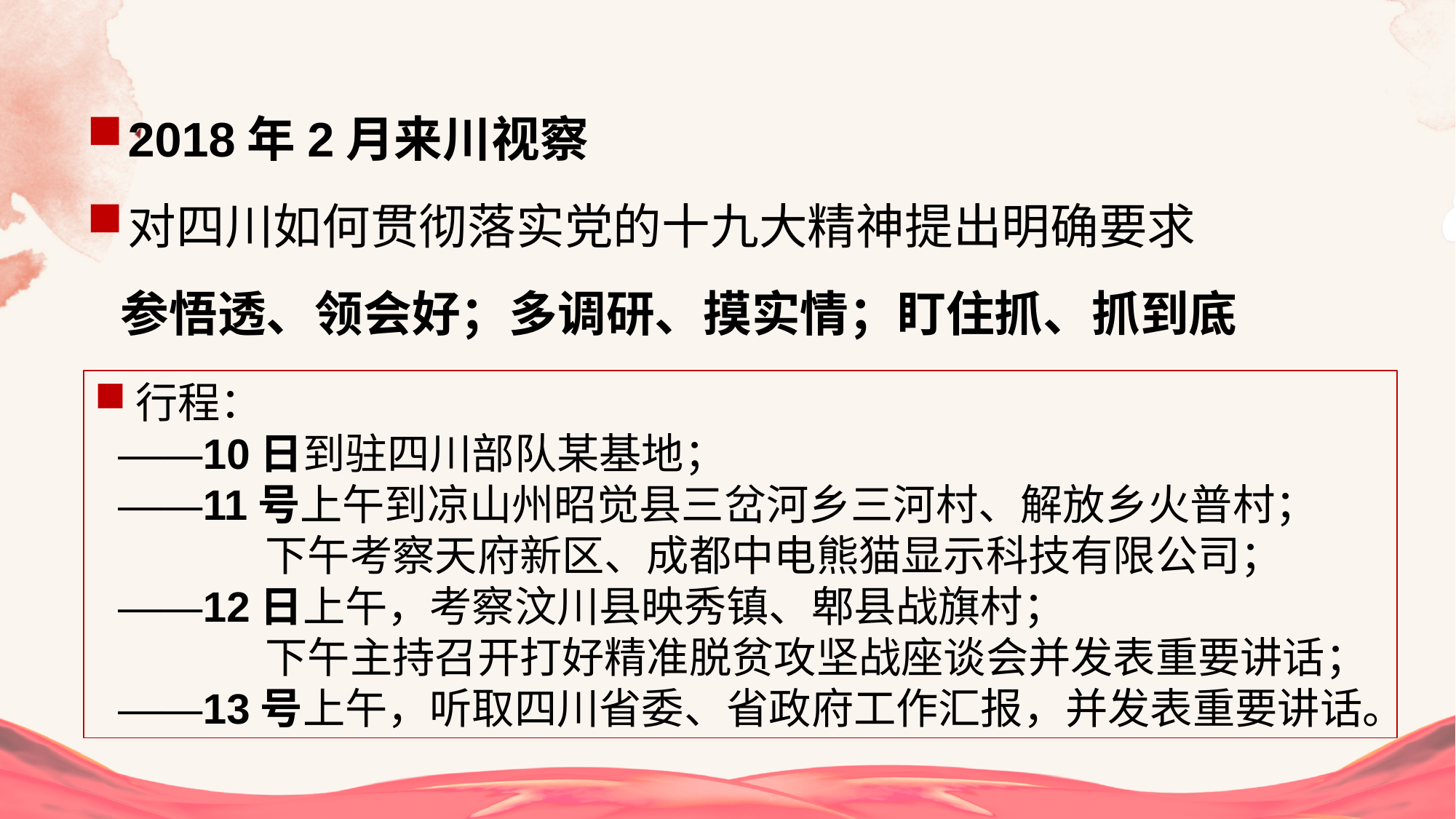

2018年2月来川视察
对四川如何贯彻落实党的十九大精神提出明确要求
  参悟透、领会好；多调研、摸实情；盯住抓、抓到底

行程：
  ——10日到驻四川部队某基地；
  ——11号上午到凉山州昭觉县三岔河乡三河村、解放乡火普村；
                 下午考察天府新区、成都中电熊猫显示科技有限公司；
  ——12日上午，考察汶川县映秀镇、郫县战旗村；
                 下午主持召开打好精准脱贫攻坚战座谈会并发表重要讲话；
  ——13号上午，听取四川省委、省政府工作汇报，并发表重要讲话。